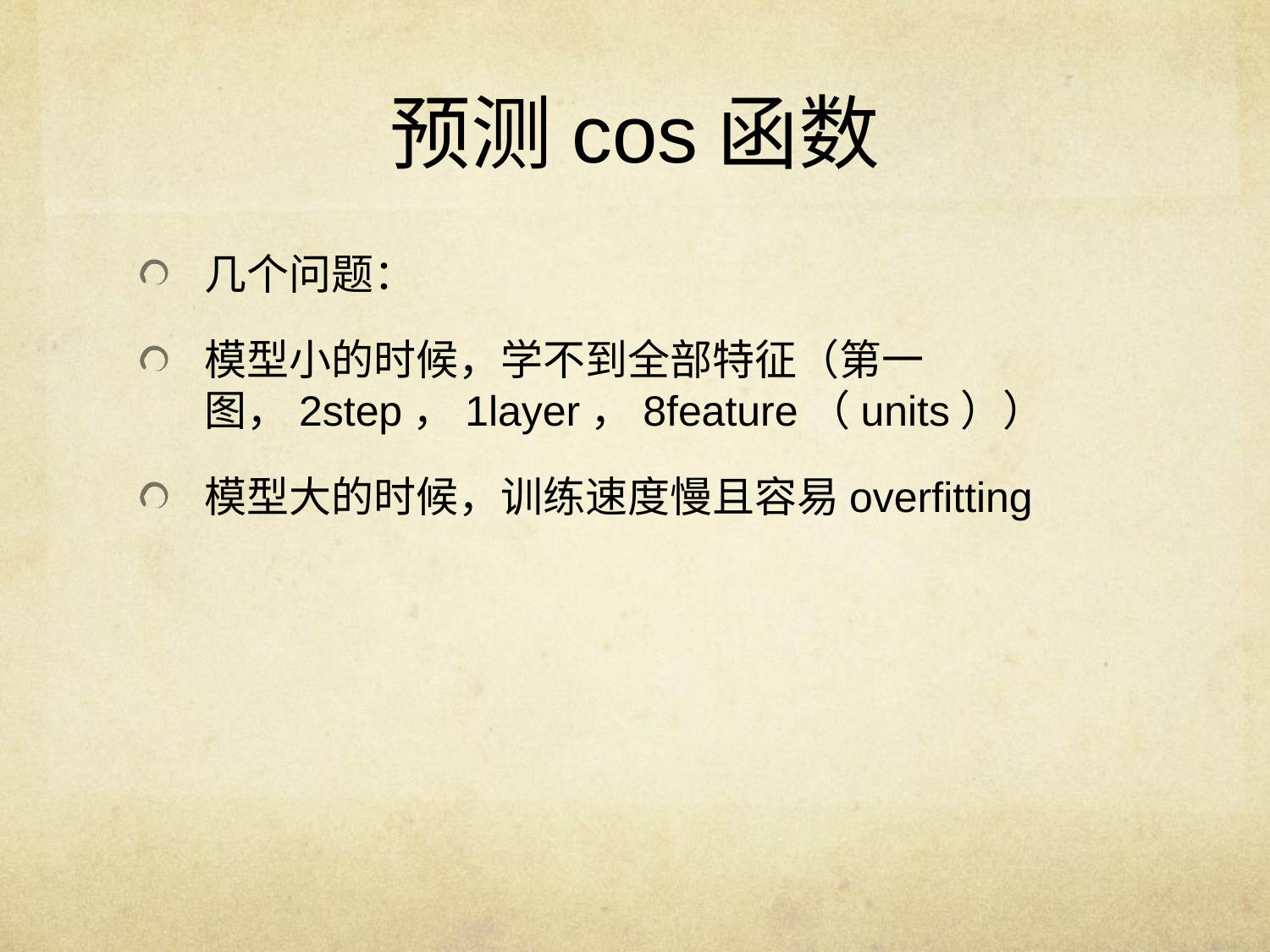

# 预测cos函数
几个问题：
模型小的时候，学不到全部特征（第一图，2step，1layer，8feature（units））
模型大的时候，训练速度慢且容易overfitting